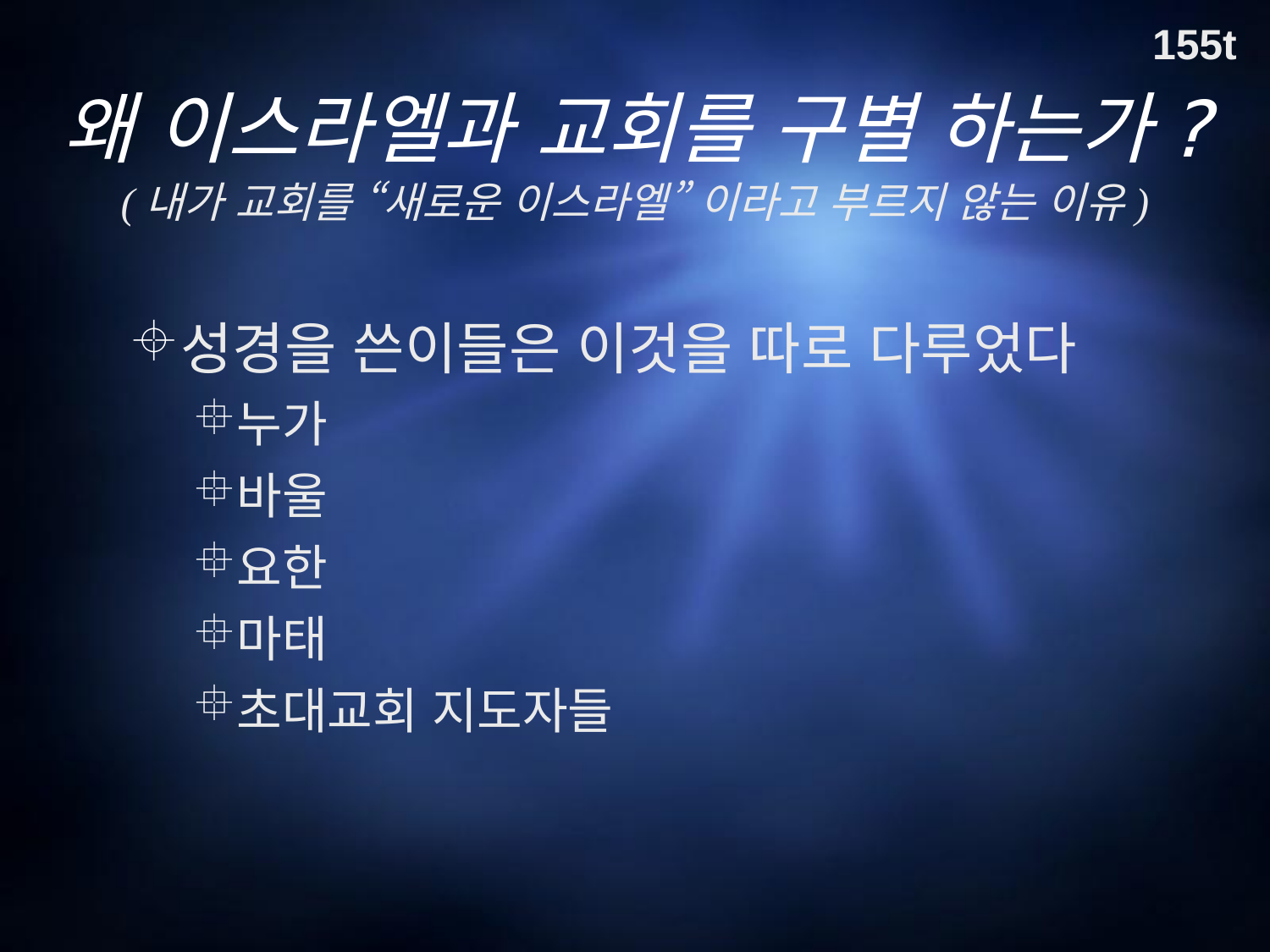

155t
왜 이스라엘과 교회를 구별 하는가?
(내가 교회를 “새로운 이스라엘” 이라고 부르지 않는 이유)‏
성경을 쓴이들은 이것을 따로 다루었다
누가
바울
요한
마태
초대교회 지도자들